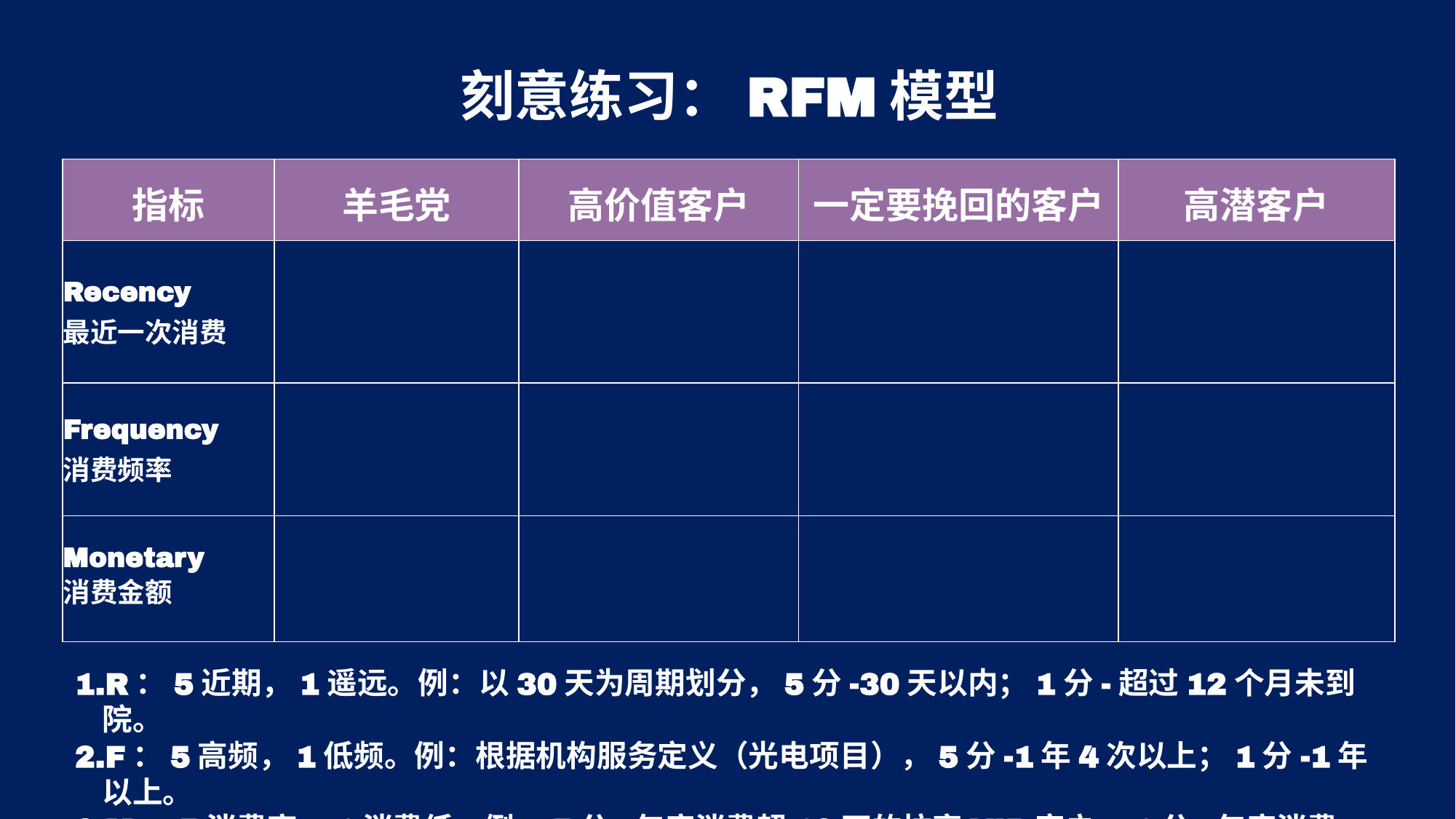

刻意练习：RFM模型
| 指标 | 羊毛党 | 高价值客户 | 一定要挽回的客户 | 高潜客户 |
| --- | --- | --- | --- | --- |
| Recency 最近一次消费 |  |  |  |  |
| Frequency 消费频率 |  |  |  |  |
| Monetary 消费金额 |  |  |  |  |
R：5近期，1遥远。例：以30天为周期划分，5分-30天以内；1分-超过12个月未到院。
F：5高频，1低频。例：根据机构服务定义（光电项目），5分-1年4次以上；1分-1年以上。
M：5消费高，1消费低。例：5分-年度消费超10万的抗衰VIP客户，1分-年度消费3000以下。